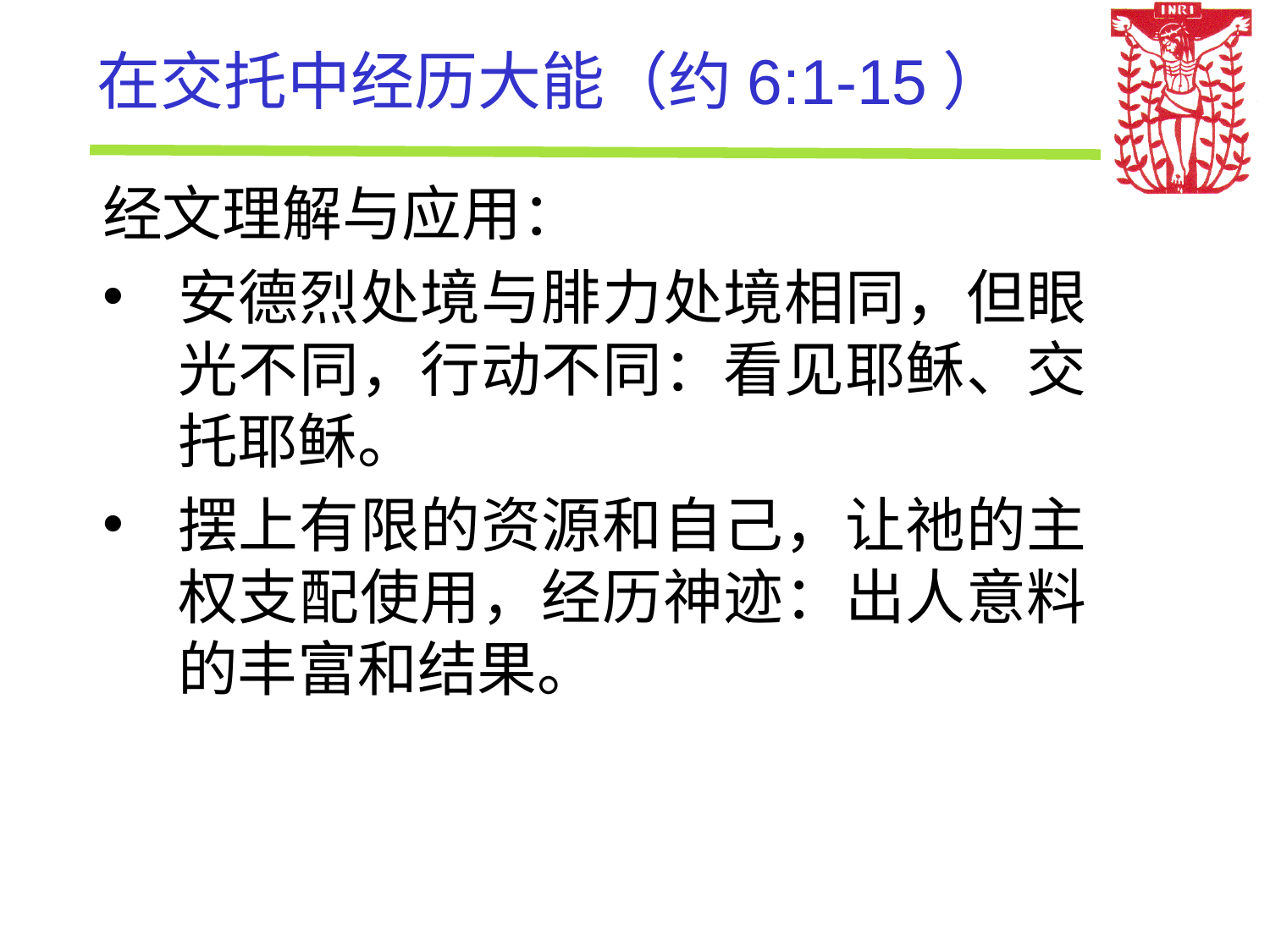

# 在交托中经历大能（约6:1-15）
经文理解与应用：
安德烈处境与腓力处境相同，但眼光不同，行动不同：看见耶稣、交托耶稣。
摆上有限的资源和自己，让祂的主权支配使用，经历神迹：出人意料的丰富和结果。